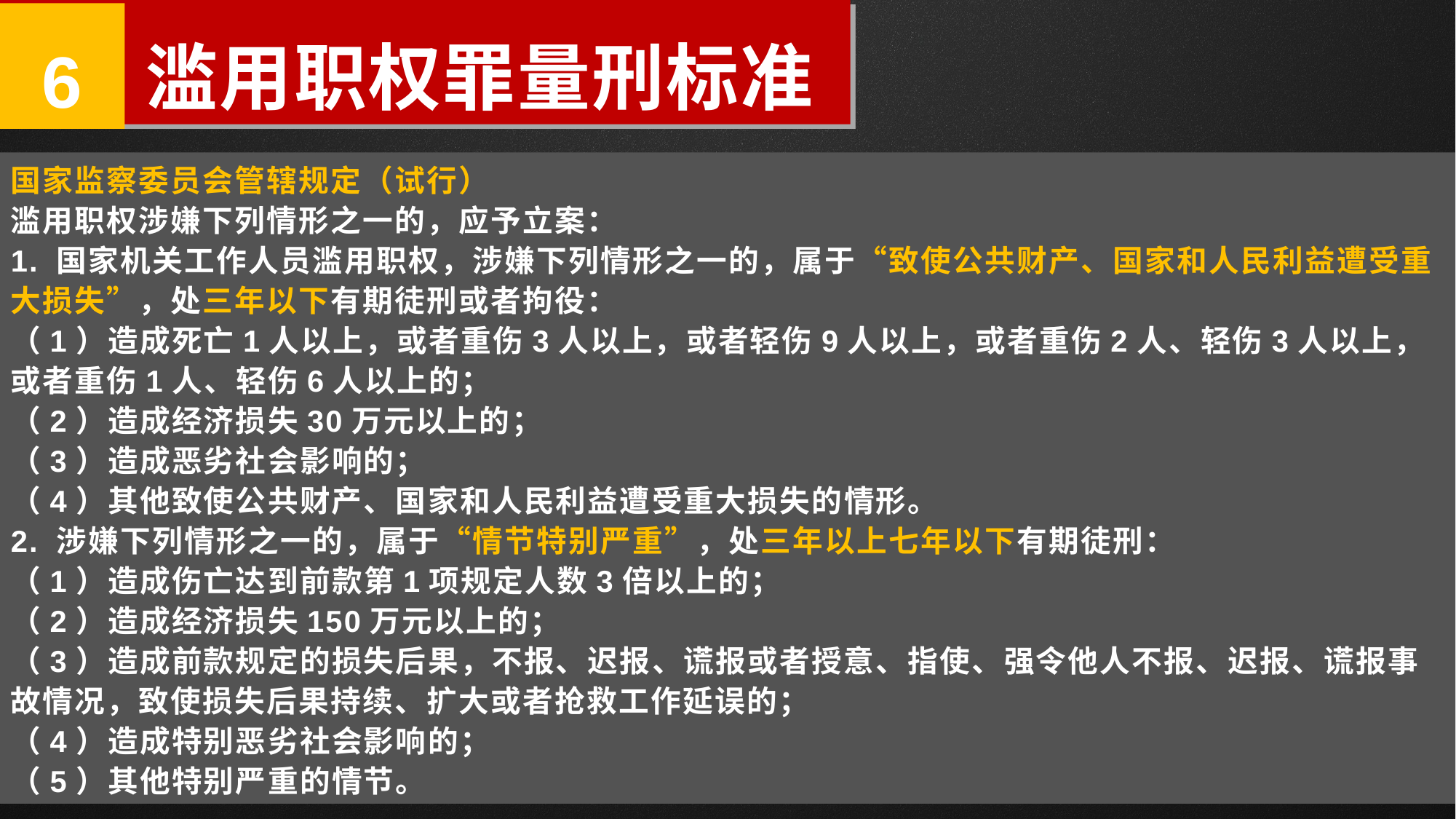

滥用职权罪量刑标准
6
国家监察委员会管辖规定（试行）
滥用职权涉嫌下列情形之一的，应予立案：
1. 国家机关工作人员滥用职权，涉嫌下列情形之一的，属于“致使公共财产、国家和人民利益遭受重大损失”，处三年以下有期徒刑或者拘役：
（1）造成死亡1人以上，或者重伤3人以上，或者轻伤9人以上，或者重伤2人、轻伤3人以上，或者重伤1人、轻伤6人以上的；
（2）造成经济损失30万元以上的；
（3）造成恶劣社会影响的；
（4）其他致使公共财产、国家和人民利益遭受重大损失的情形。
2. 涉嫌下列情形之一的，属于“情节特别严重”，处三年以上七年以下有期徒刑：
（1）造成伤亡达到前款第1项规定人数3倍以上的；
（2）造成经济损失150万元以上的；
（3）造成前款规定的损失后果，不报、迟报、谎报或者授意、指使、强令他人不报、迟报、谎报事故情况，致使损失后果持续、扩大或者抢救工作延误的；
（4）造成特别恶劣社会影响的；
（5）其他特别严重的情节。